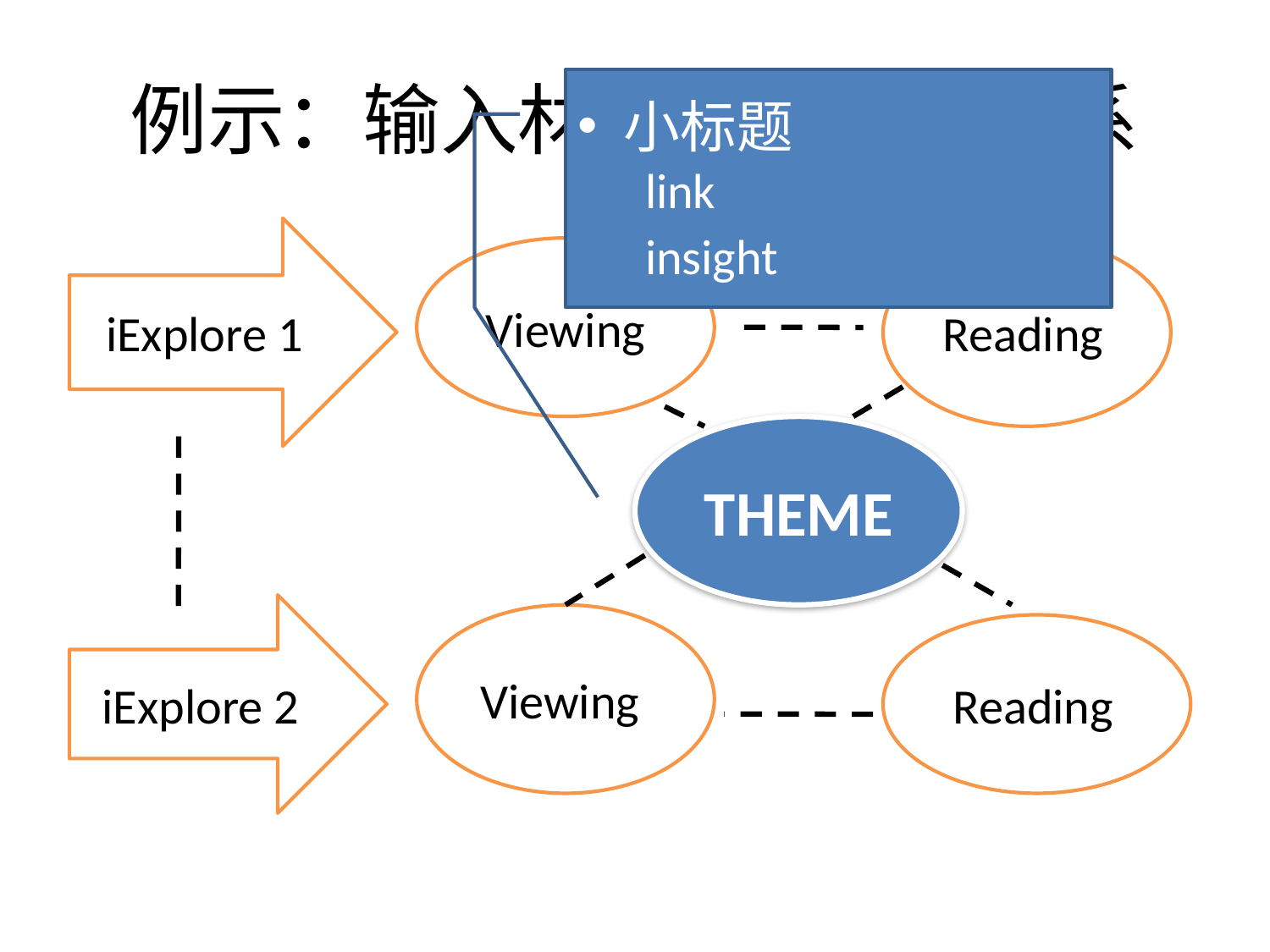

# 例示：输入材料与主题的关系
 小标题
      link
      insight
iExplore 1
Viewing
Reading
iExplore 2
Viewing
Reading

THEME